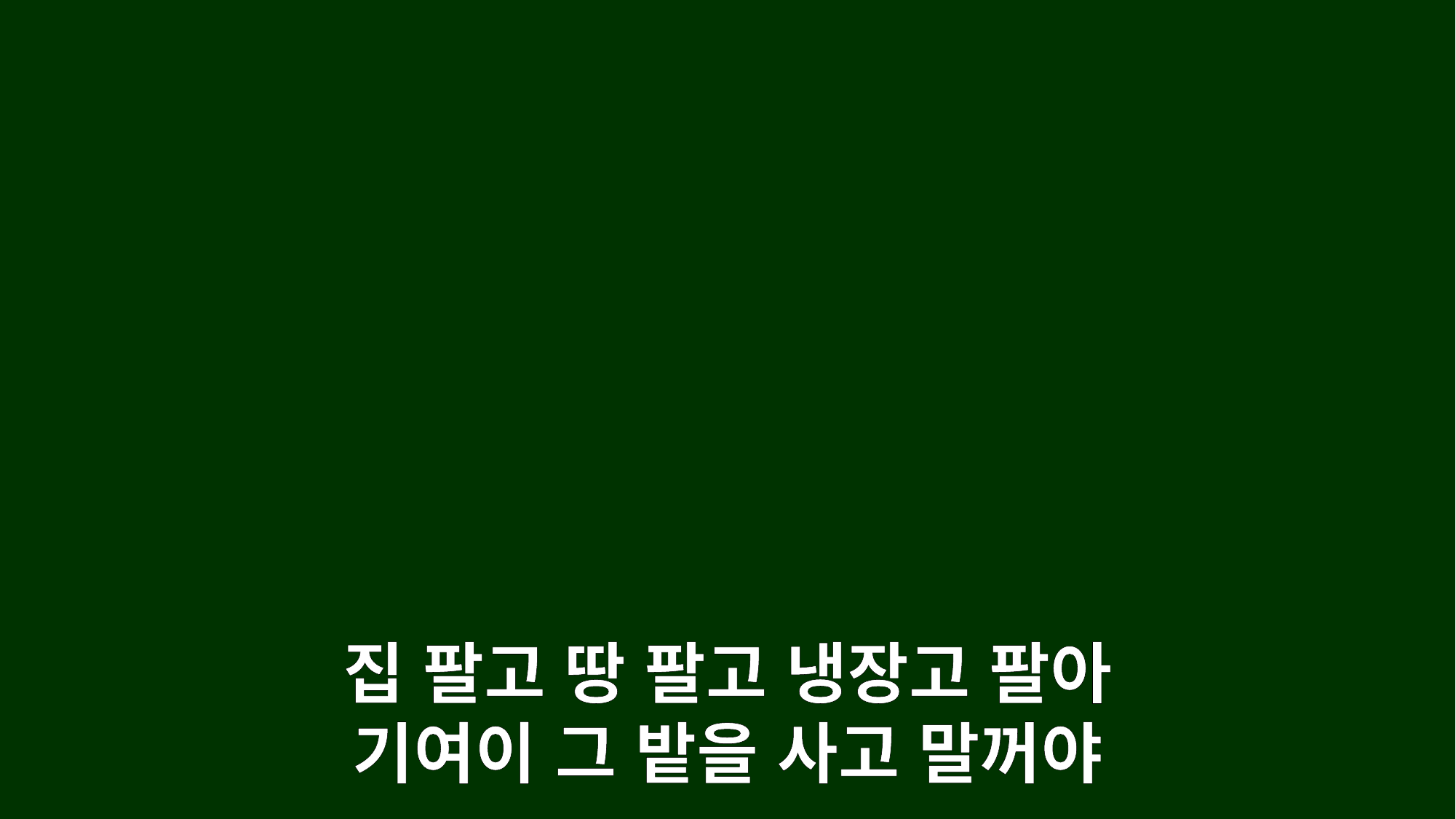

집 팔고 땅 팔고 냉장고 팔아
기여이 그 밭을 사고 말꺼야